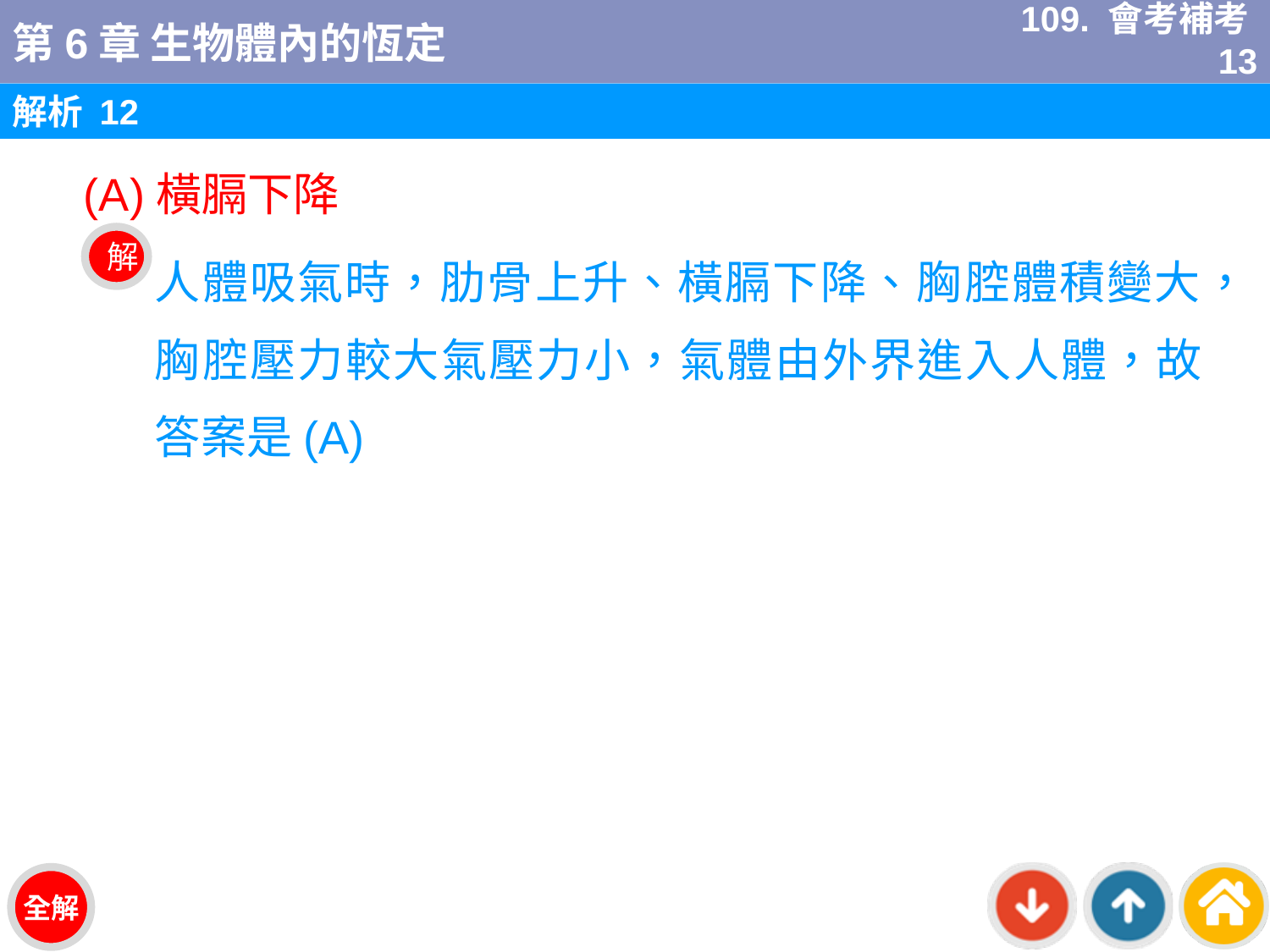

109. 會考補考13
解析 12
(A)橫膈下降
人體吸氣時，肋骨上升、橫膈下降、胸腔體積變大，胸腔壓力較大氣壓力小，氣體由外界進入人體，故答案是(A)
解
全解